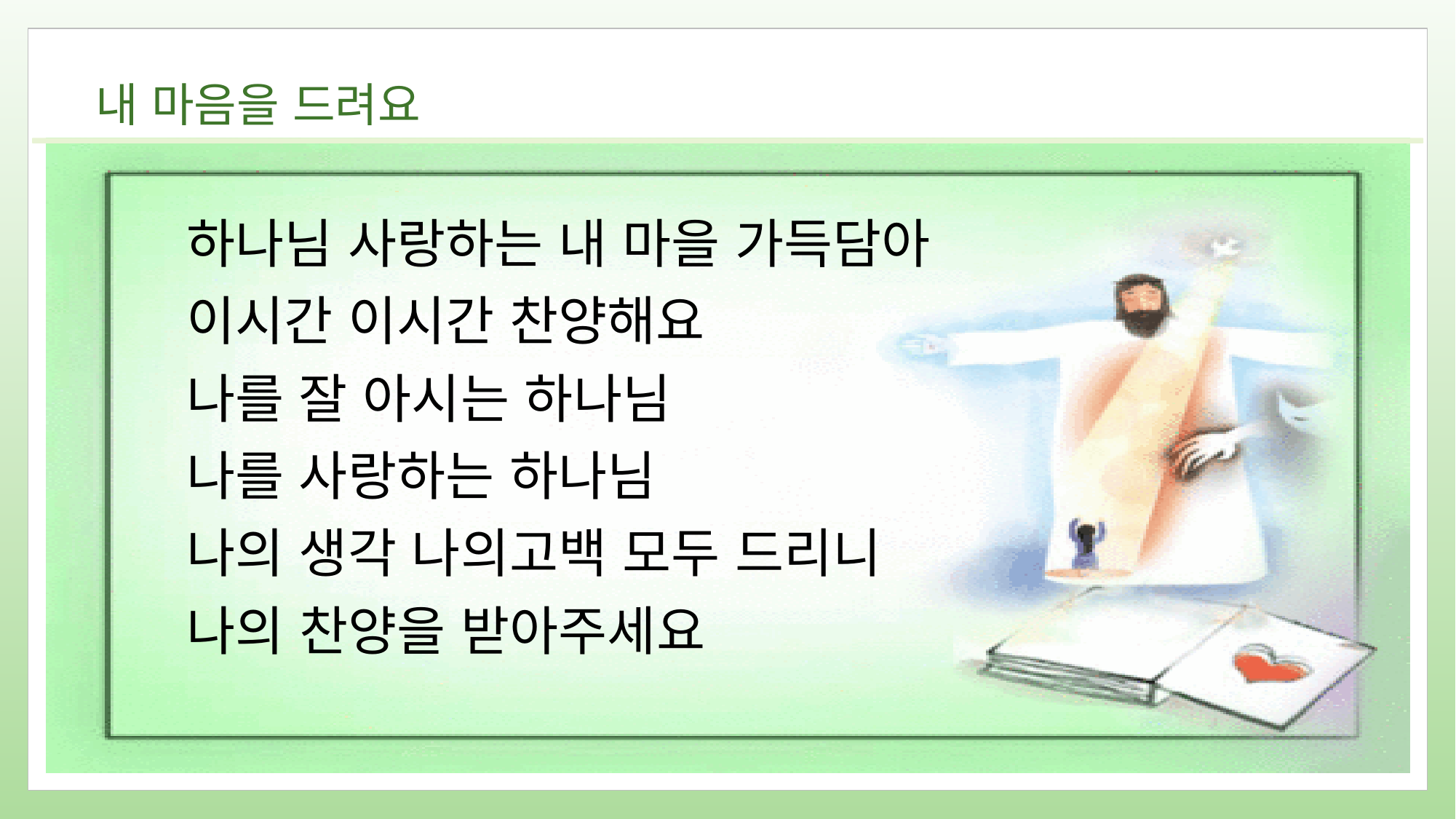

# 내 마음을 드려요

하나님 사랑하는 내 마을 가득담아
이시간 이시간 찬양해요
나를 잘 아시는 하나님
나를 사랑하는 하나님
나의 생각 나의고백 모두 드리니
나의 찬양을 받아주세요